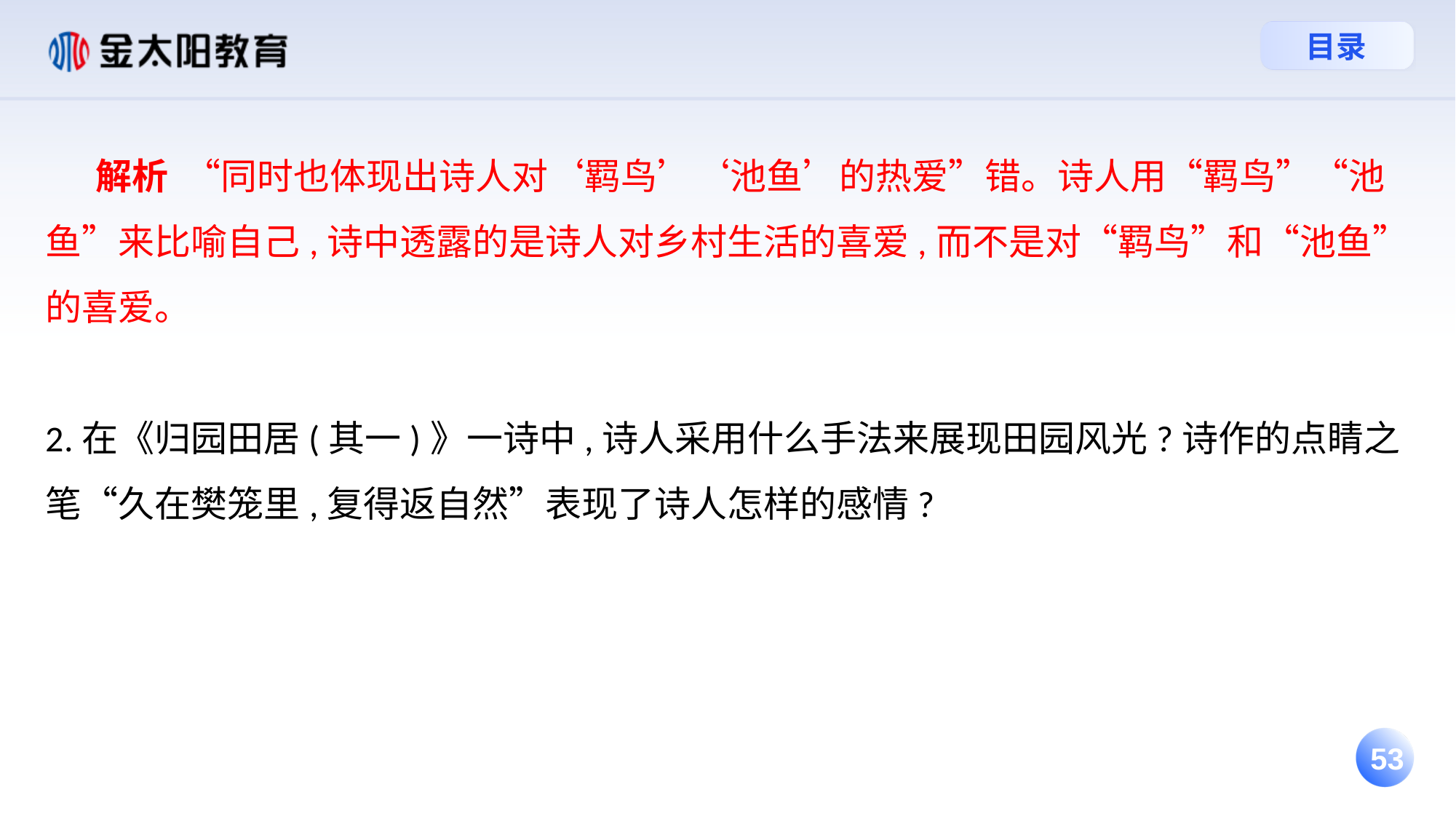

解析  “同时也体现出诗人对‘羁鸟’‘池鱼’的热爱”错。诗人用“羁鸟”“池鱼”来比喻自己,诗中透露的是诗人对乡村生活的喜爱,而不是对“羁鸟”和“池鱼”的喜爱。

2.在《归园田居(其一)》一诗中,诗人采用什么手法来展现田园风光?诗作的点睛之笔“久在樊笼里,复得返自然”表现了诗人怎样的感情?